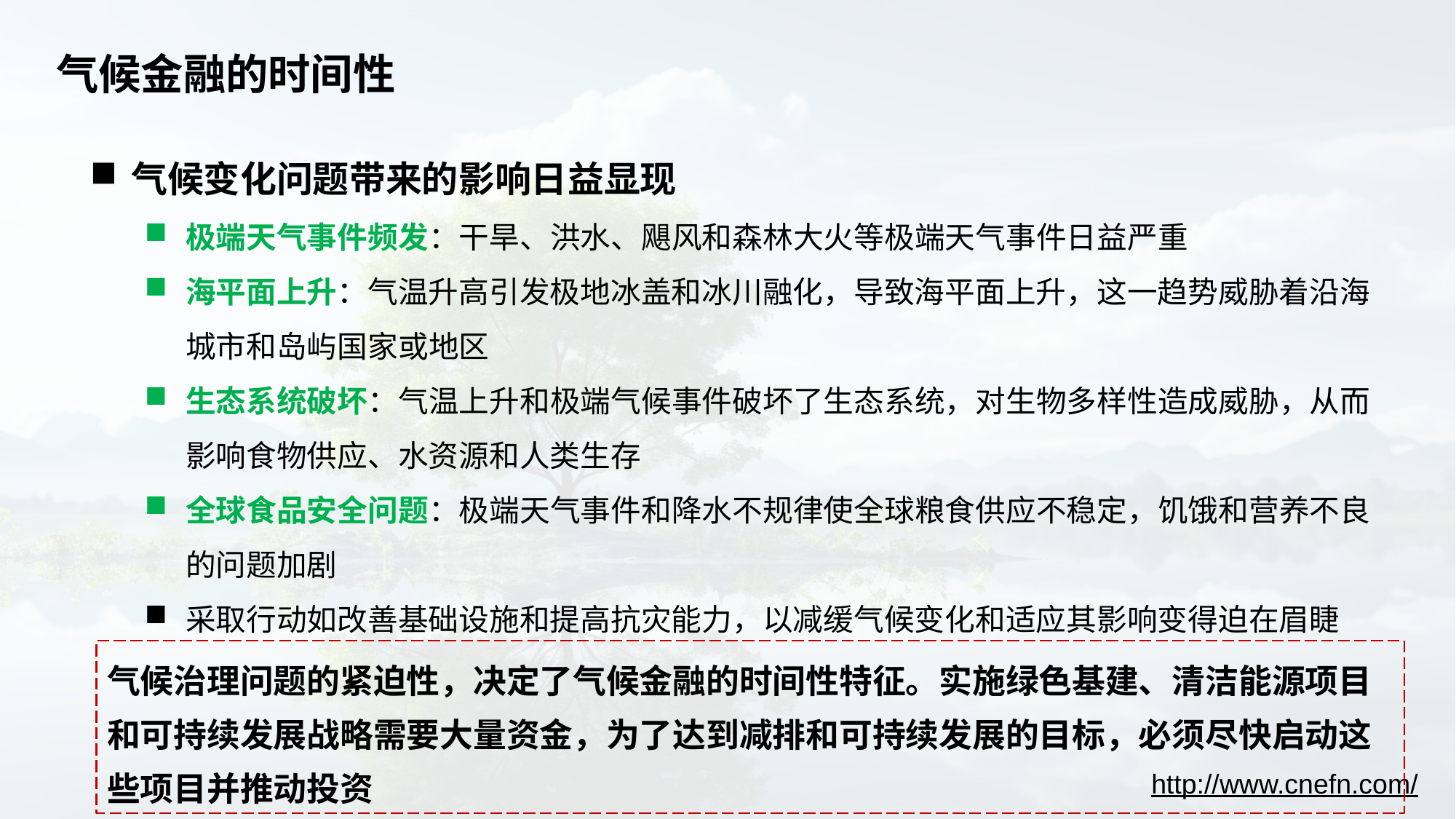

# 气候金融的时间性
气候变化问题带来的影响日益显现
极端天气事件频发：干旱、洪水、飓风和森林大火等极端天气事件日益严重
海平面上升：气温升高引发极地冰盖和冰川融化，导致海平面上升，这一趋势威胁着沿海城市和岛屿国家或地区
生态系统破坏：气温上升和极端气候事件破坏了生态系统，对生物多样性造成威胁，从而影响食物供应、水资源和人类生存
全球食品安全问题：极端天气事件和降水不规律使全球粮食供应不稳定，饥饿和营养不良的问题加剧
采取行动如改善基础设施和提高抗灾能力，以减缓气候变化和适应其影响变得迫在眉睫
气候治理问题的紧迫性，决定了气候金融的时间性特征。实施绿色基建、清洁能源项目和可持续发展战略需要大量资金，为了达到减排和可持续发展的目标，必须尽快启动这些项目并推动投资